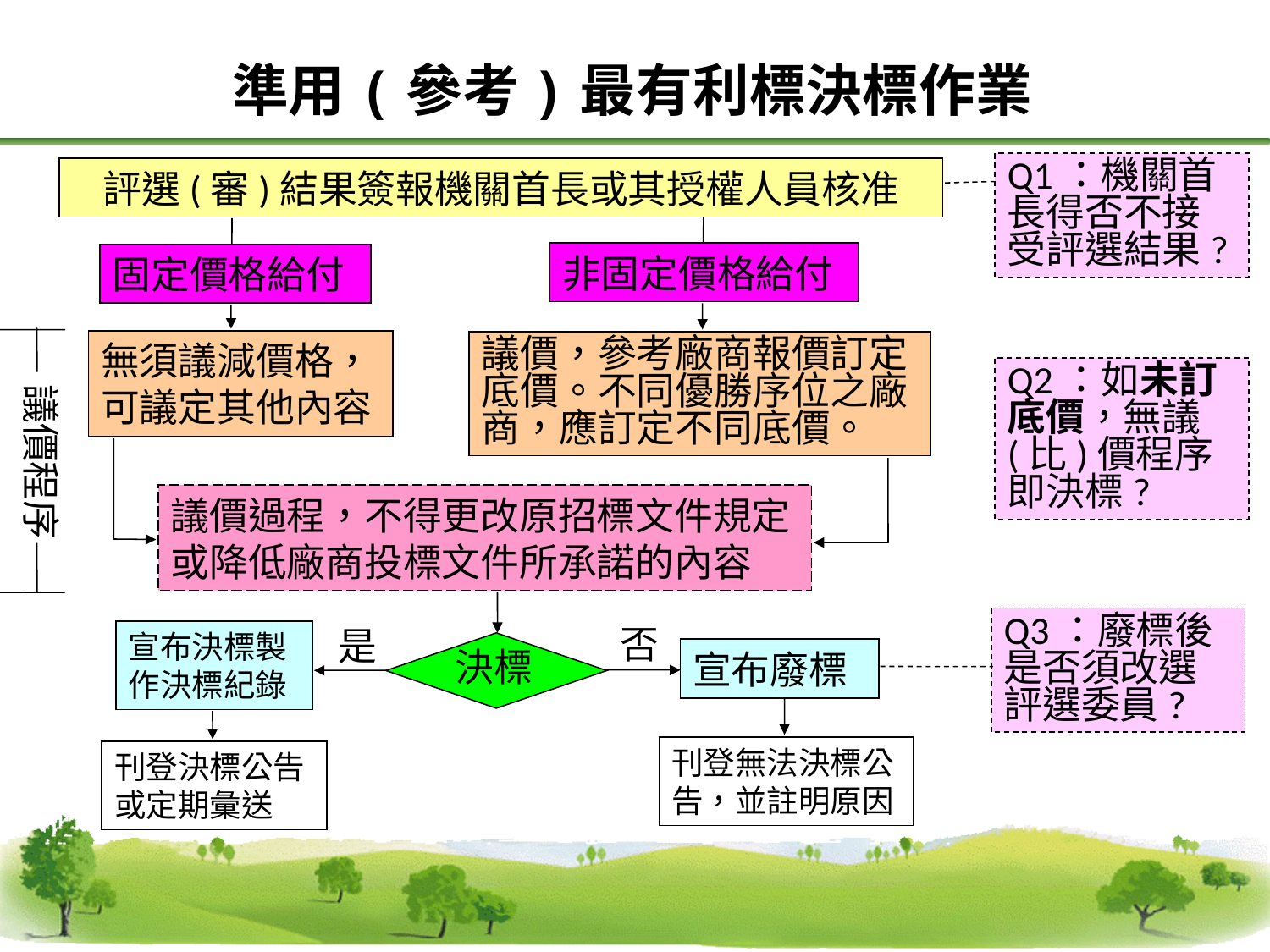

準用(參考)最有利標決標作業
Q1：機關首長得否不接受評選結果?
評選(審)結果簽報機關首長或其授權人員核准

非固定價格給付
固定價格給付

無須議減價格，可議定其他內容
議價，參考廠商報價訂定底價。不同優勝序位之廠商，應訂定不同底價。

Q2：如未訂底價，無議(比)價程序即決標?
議價程序

議價過程，不得更改原招標文件規定或降低廠商投標文件所承諾的內容

否
是
宣布決標製作決標紀錄

決標
宣布廢標

刊登無法決標公告，並註明原因
刊登決標公告或定期彙送

Q3：廢標後是否須改選評選委員?